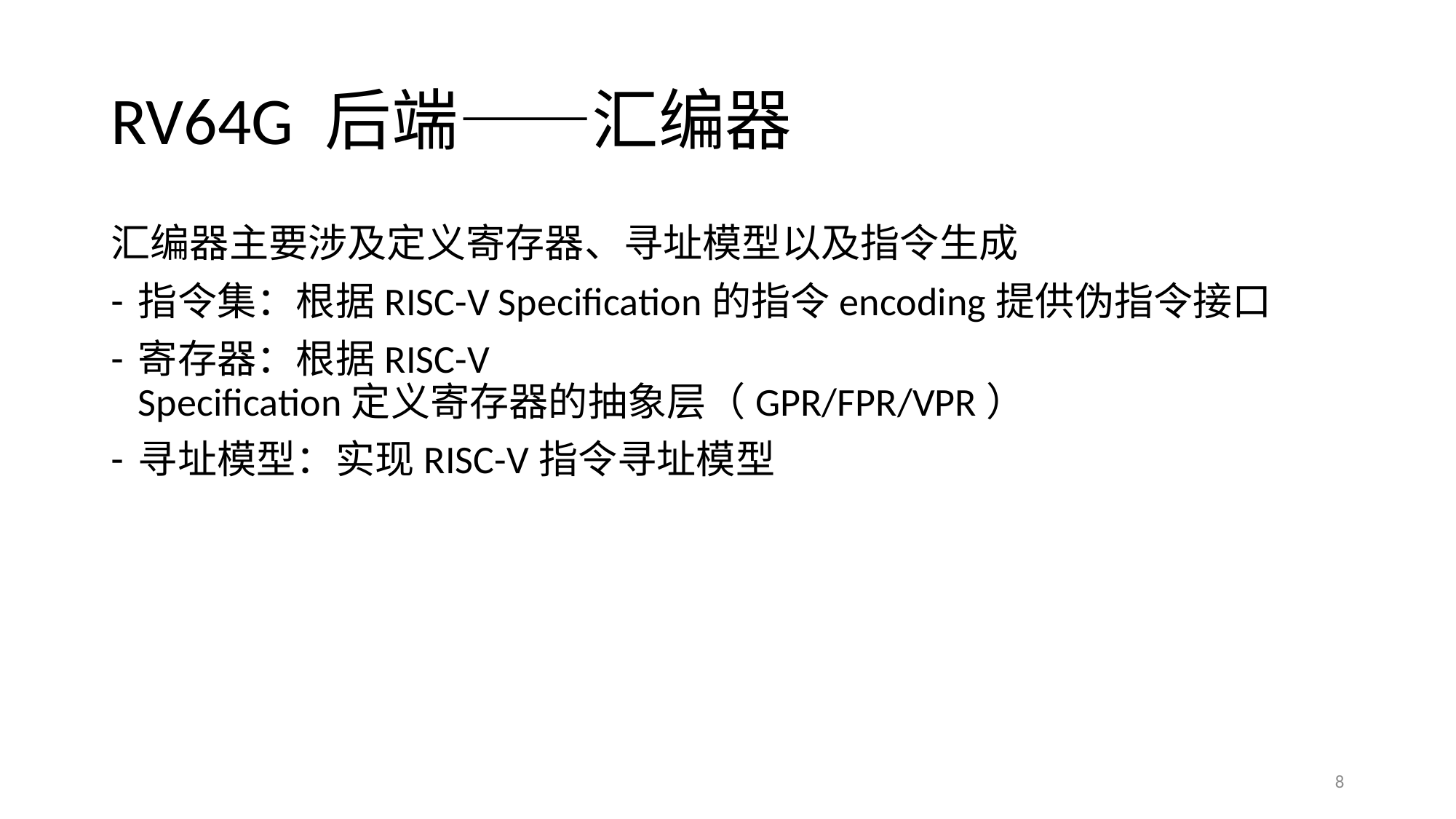

# RV64G 后端——汇编器
汇编器主要涉及定义寄存器、寻址模型以及指令生成
指令集：根据RISC-V Specification的指令encoding提供伪指令接口
寄存器：根据RISC-V Specification定义寄存器的抽象层（GPR/FPR/VPR）
寻址模型：实现RISC-V指令寻址模型
8